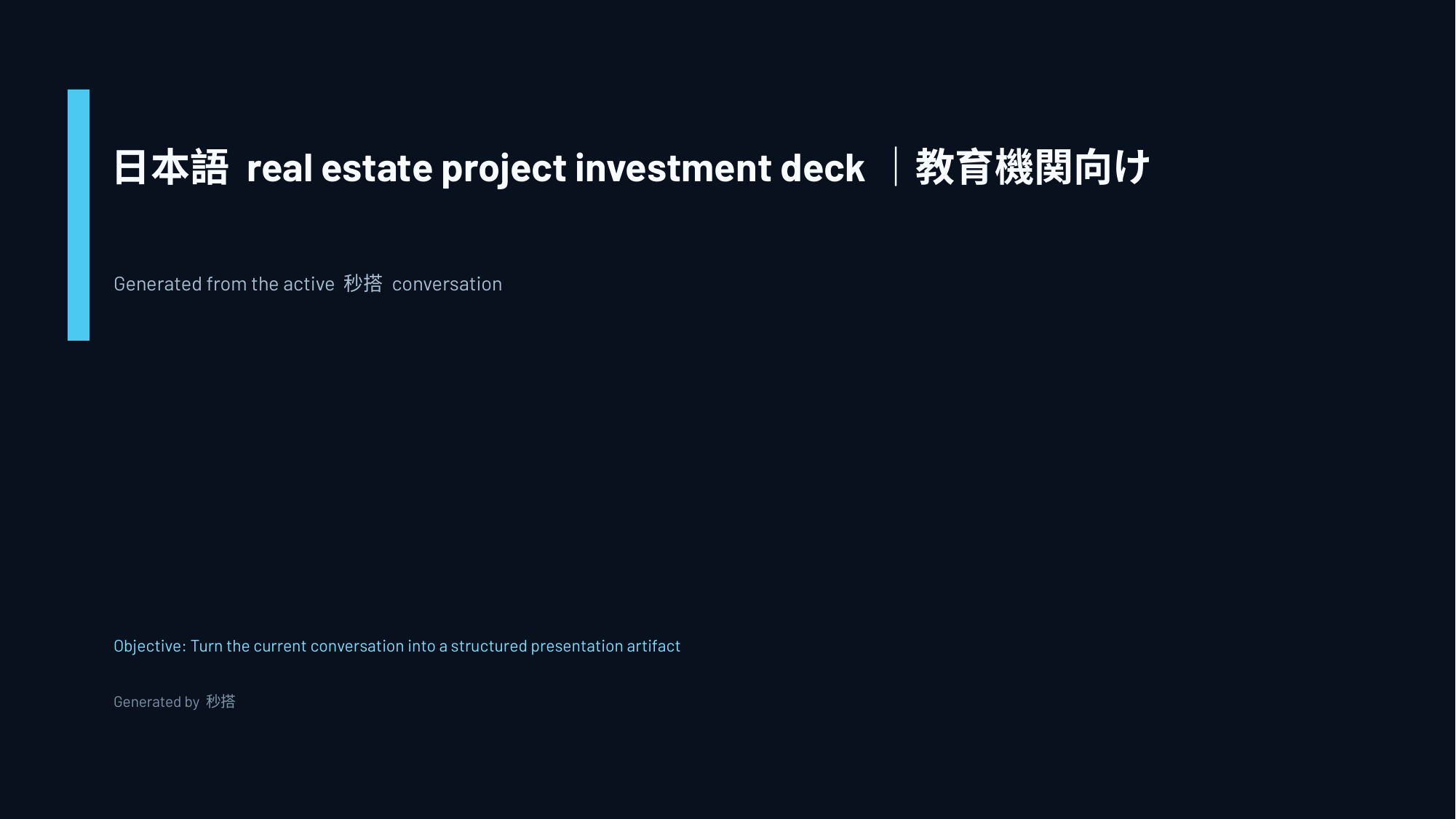

日本語 real estate project investment deck｜教育機関向け
Generated from the active 秒搭 conversation
Objective: Turn the current conversation into a structured presentation artifact
Generated by 秒搭